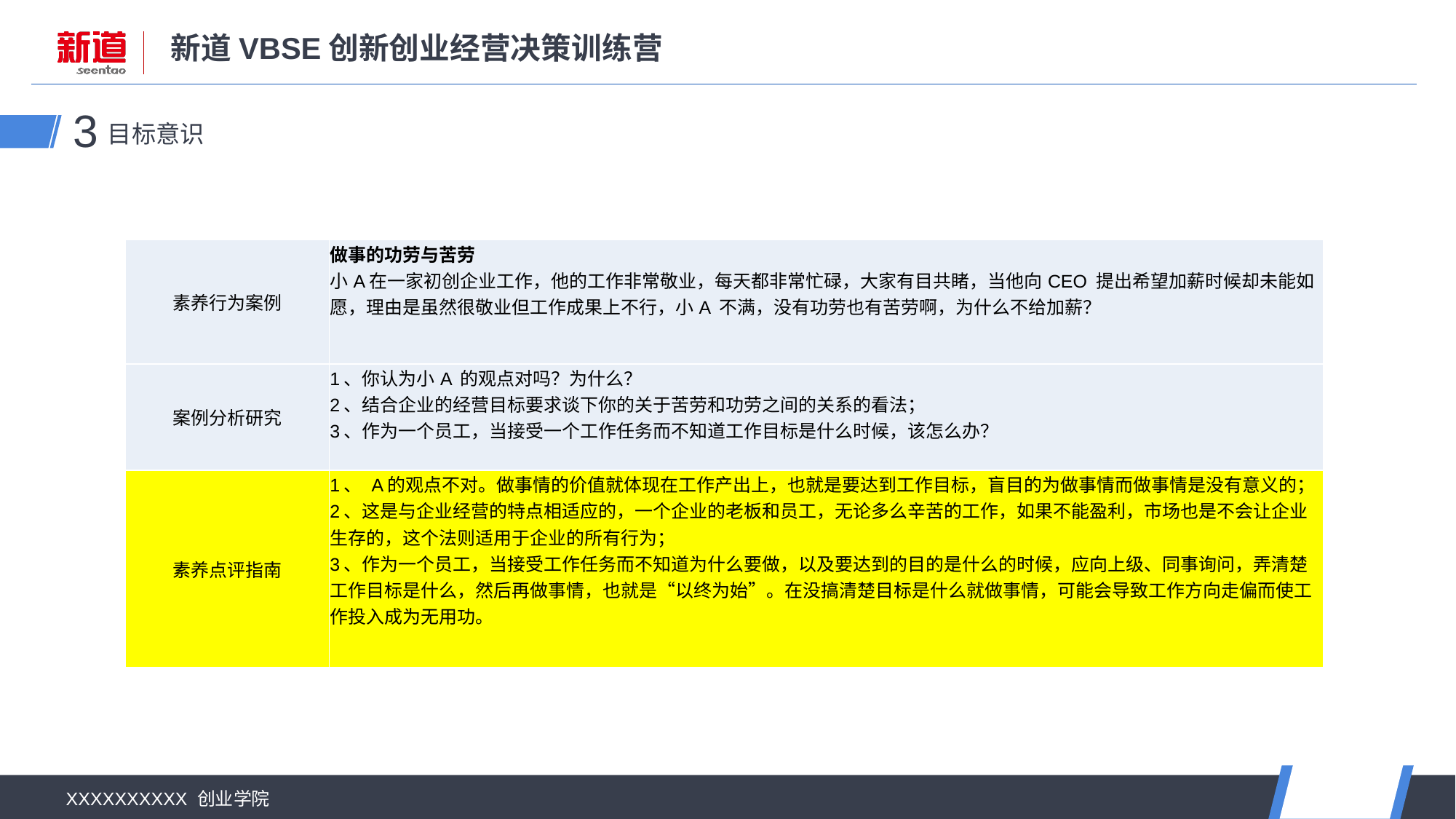

目标意识
3
| 素养行为案例 | 做事的功劳与苦劳 小A在一家初创企业工作，他的工作非常敬业，每天都非常忙碌，大家有目共睹，当他向CEO 提出希望加薪时候却未能如愿，理由是虽然很敬业但工作成果上不行，小A 不满，没有功劳也有苦劳啊，为什么不给加薪？ |
| --- | --- |
| 案例分析研究 | 1、你认为小A 的观点对吗？为什么？ 2、结合企业的经营目标要求谈下你的关于苦劳和功劳之间的关系的看法； 3、作为一个员工，当接受一个工作任务而不知道工作目标是什么时候，该怎么办？ |
| 素养点评指南 | 1、 A的观点不对。做事情的价值就体现在工作产出上，也就是要达到工作目标，盲目的为做事情而做事情是没有意义的； 2、这是与企业经营的特点相适应的，一个企业的老板和员工，无论多么辛苦的工作，如果不能盈利，市场也是不会让企业生存的，这个法则适用于企业的所有行为； 3、作为一个员工，当接受工作任务而不知道为什么要做，以及要达到的目的是什么的时候，应向上级、同事询问，弄清楚工作目标是什么，然后再做事情，也就是“以终为始”。在没搞清楚目标是什么就做事情，可能会导致工作方向走偏而使工作投入成为无用功。 |
26